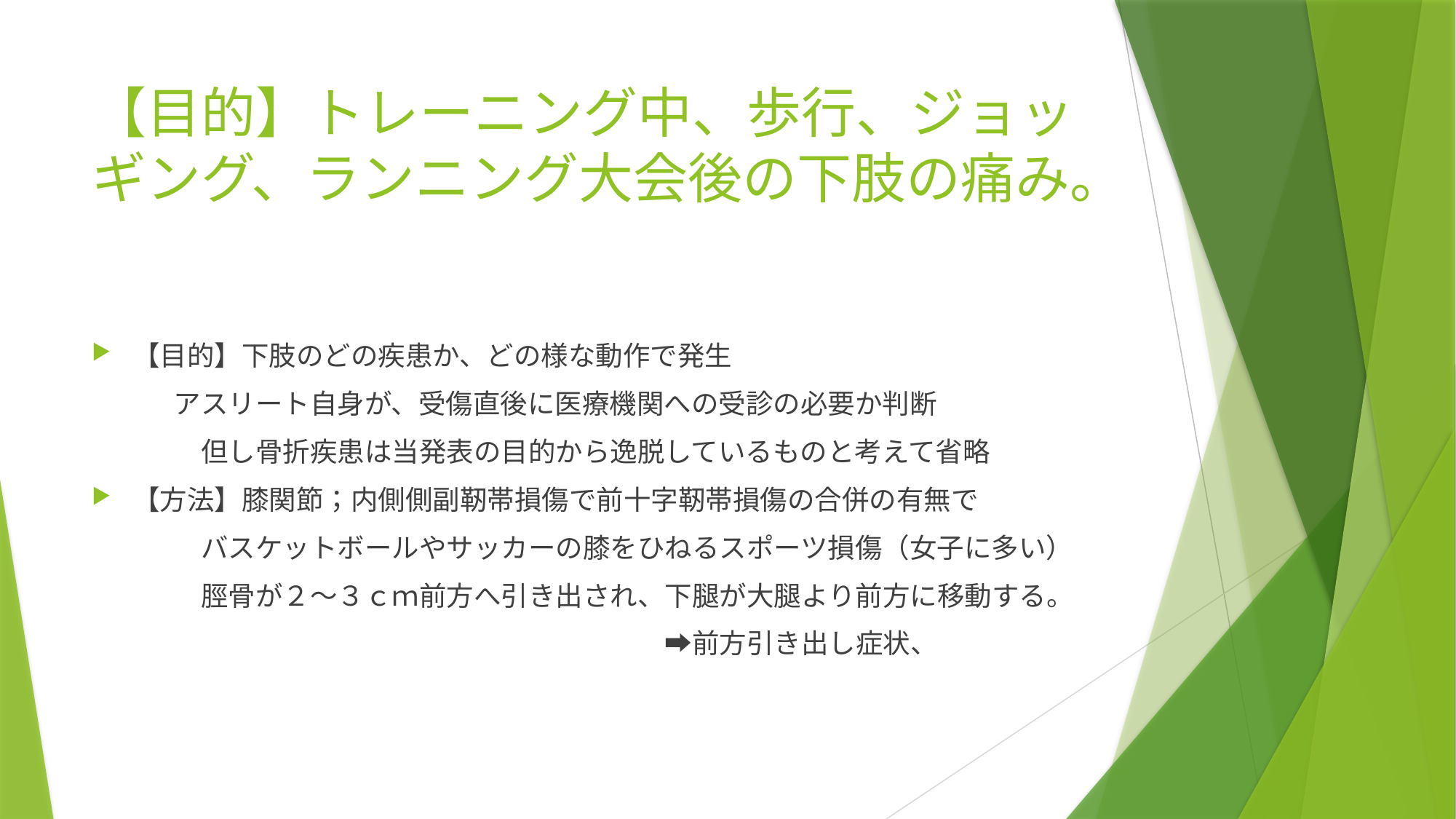

# 【目的】トレーニング中、歩行、ジョッギング、ランニング大会後の下肢の痛み。
【目的】下肢のどの疾患か、どの様な動作で発生
　　　アスリート自身が、受傷直後に医療機関への受診の必要か判断
　　　　但し骨折疾患は当発表の目的から逸脱しているものと考えて省略
【方法】膝関節；内側側副靭帯損傷で前十字靭帯損傷の合併の有無で
　　　　バスケットボールやサッカーの膝をひねるスポーツ損傷（女子に多い）
　　　　脛骨が２～３ｃｍ前方へ引き出され、下腿が大腿より前方に移動する。
　　　　　　　　　　　　　　　　　　　　　➡前方引き出し症状、